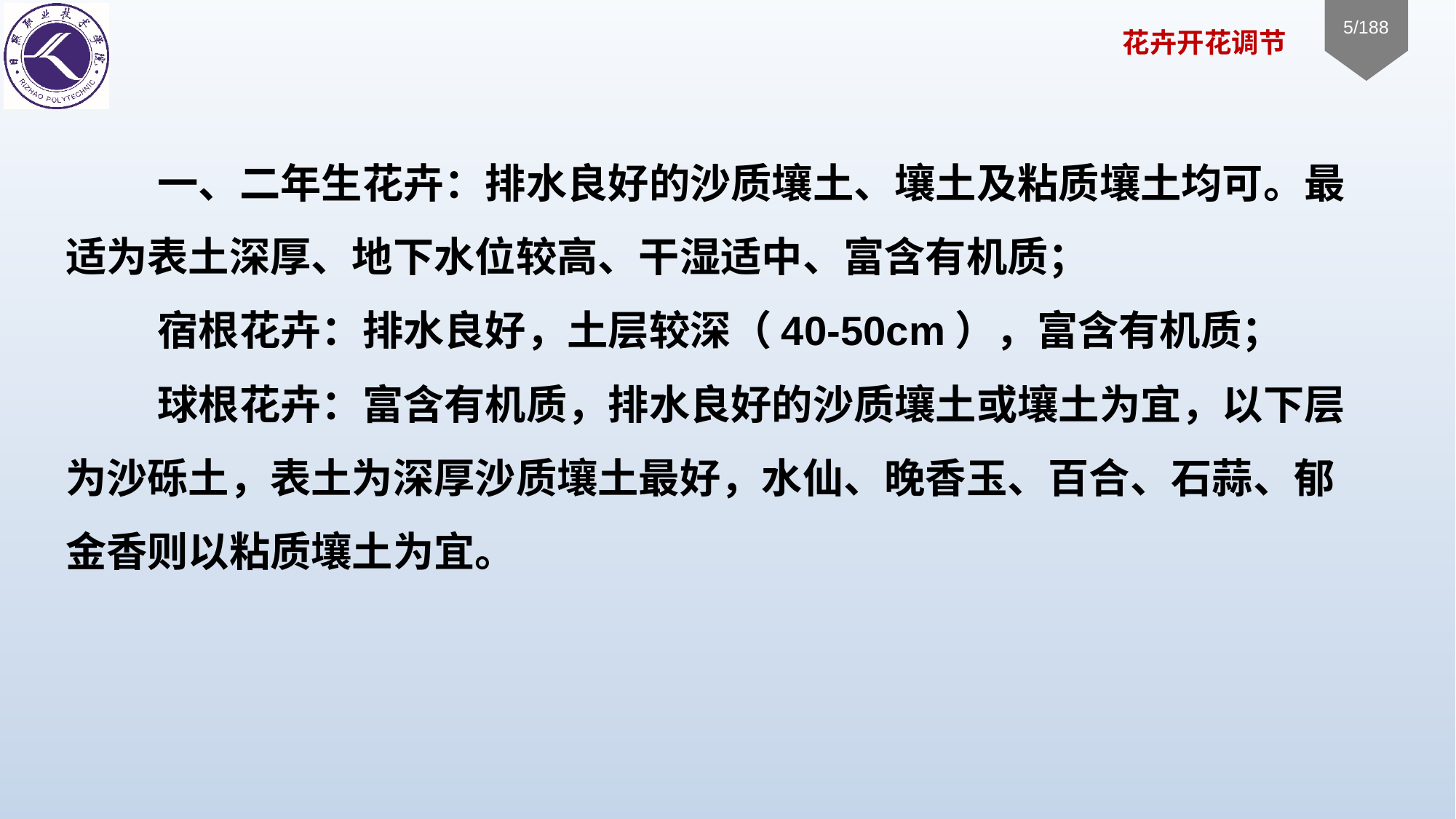

一、二年生花卉：排水良好的沙质壤土、壤土及粘质壤土均可。最适为表土深厚、地下水位较高、干湿适中、富含有机质；
   宿根花卉：排水良好，土层较深（40-50cm），富含有机质；
   球根花卉：富含有机质，排水良好的沙质壤土或壤土为宜，以下层为沙砾土，表土为深厚沙质壤土最好，水仙、晚香玉、百合、石蒜、郁金香则以粘质壤土为宜。